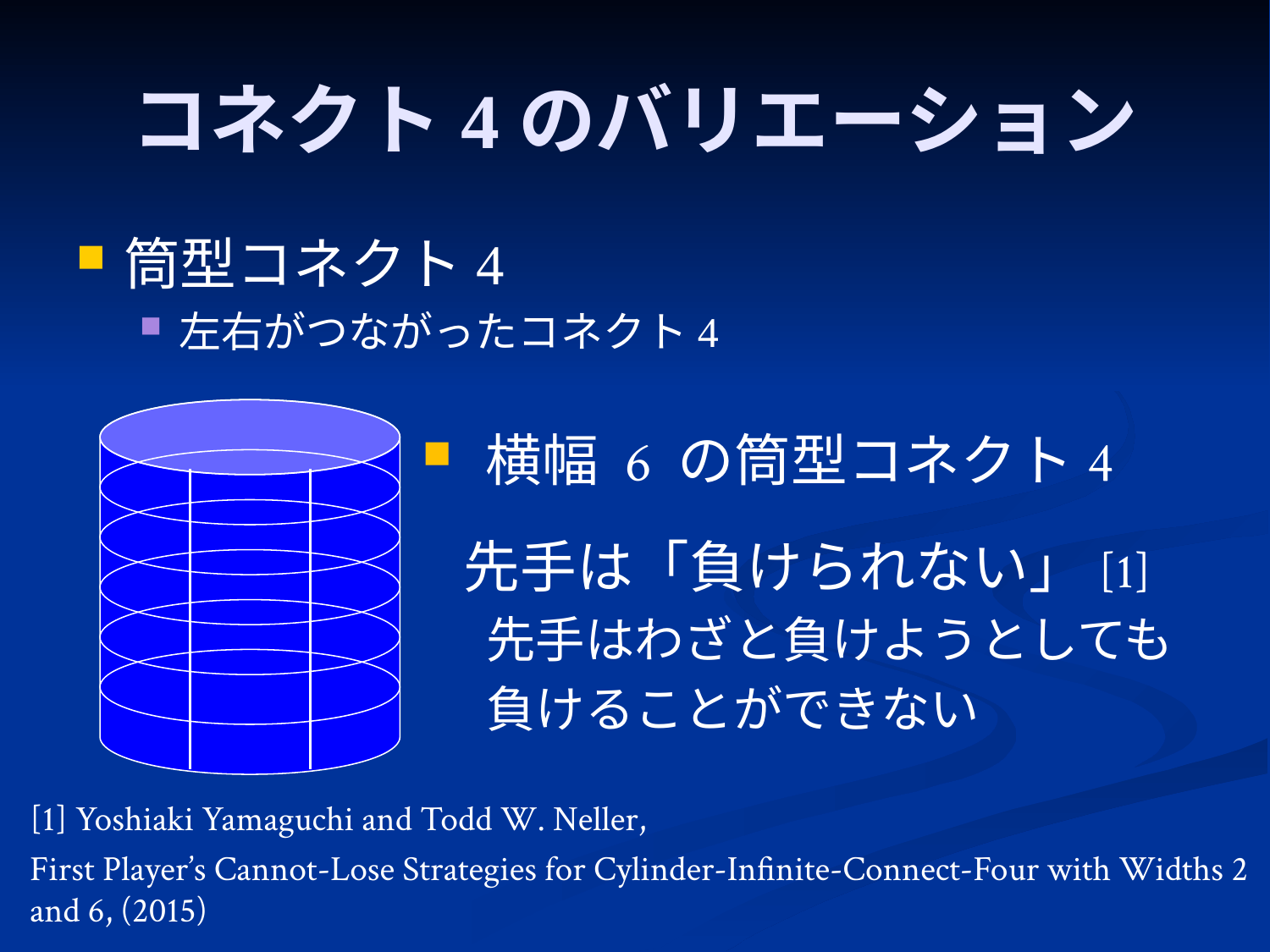

# コネクト4のバリエーション
筒型コネクト4
左右がつながったコネクト4

横幅 6 の筒型コネクト4

先手は「負けられない」[1]
 先手はわざと負けようとしても
 負けることができない

[1] Yoshiaki Yamaguchi and Todd W. Neller,
First Player’s Cannot-Lose Strategies for Cylinder-Infinite-Connect-Four with Widths 2 and 6, (2015)